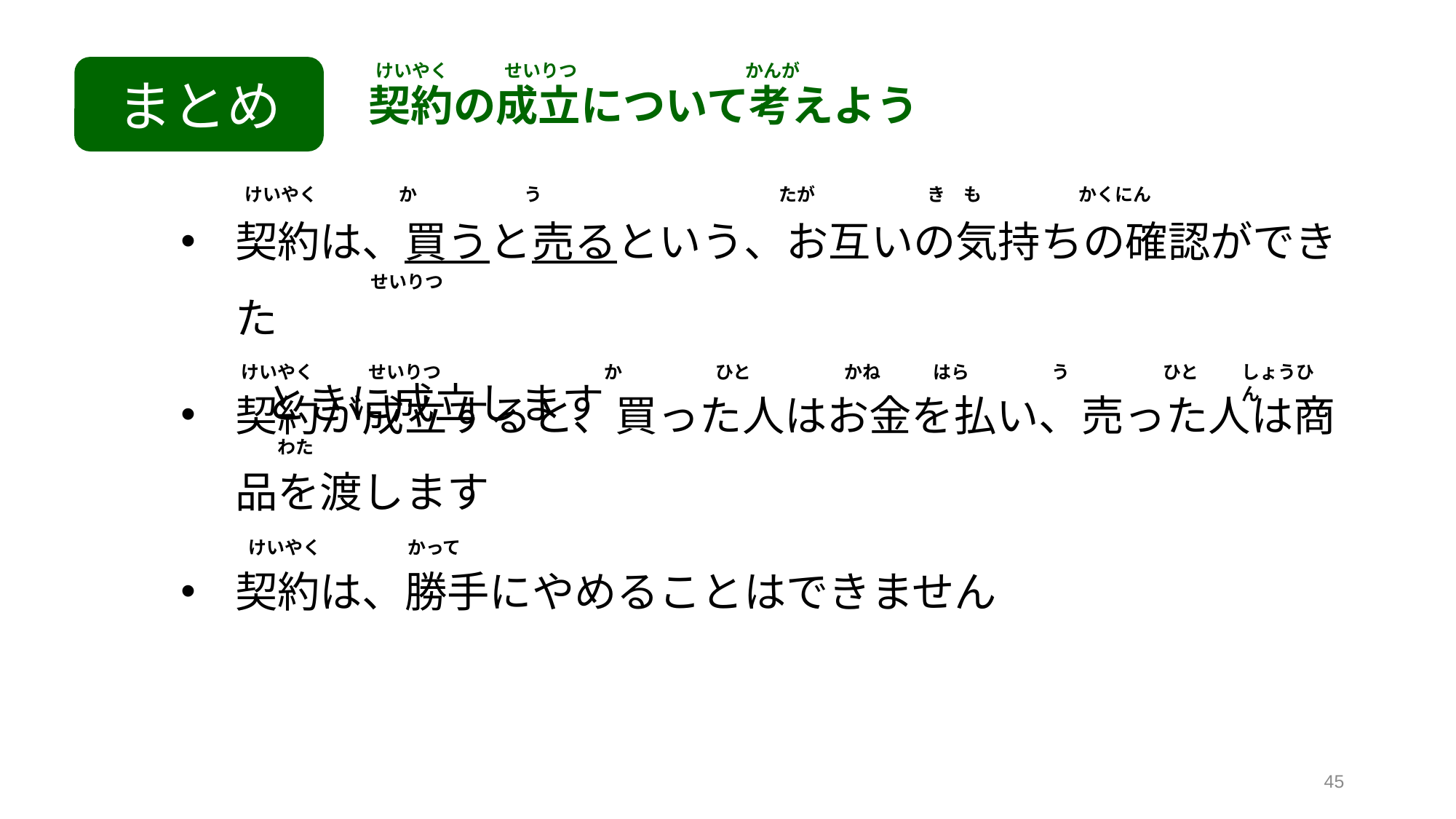

けいやく
せいりつ
かんが
契約の成立について考えよう
まとめ
けいやく
か
う
たが
き　も
かくにん
契約は、買うと売るという、お互いの気持ちの確認ができた
　　ときに成立します
せいりつ
けいやく
せいりつ
か
かね
はら
う
ひと
しょうひん
ひと
契約が成立すると、買った人はお金を払い、売った人は商品を渡します
わた
けいやく
かって
契約は、勝手にやめることはできません
45